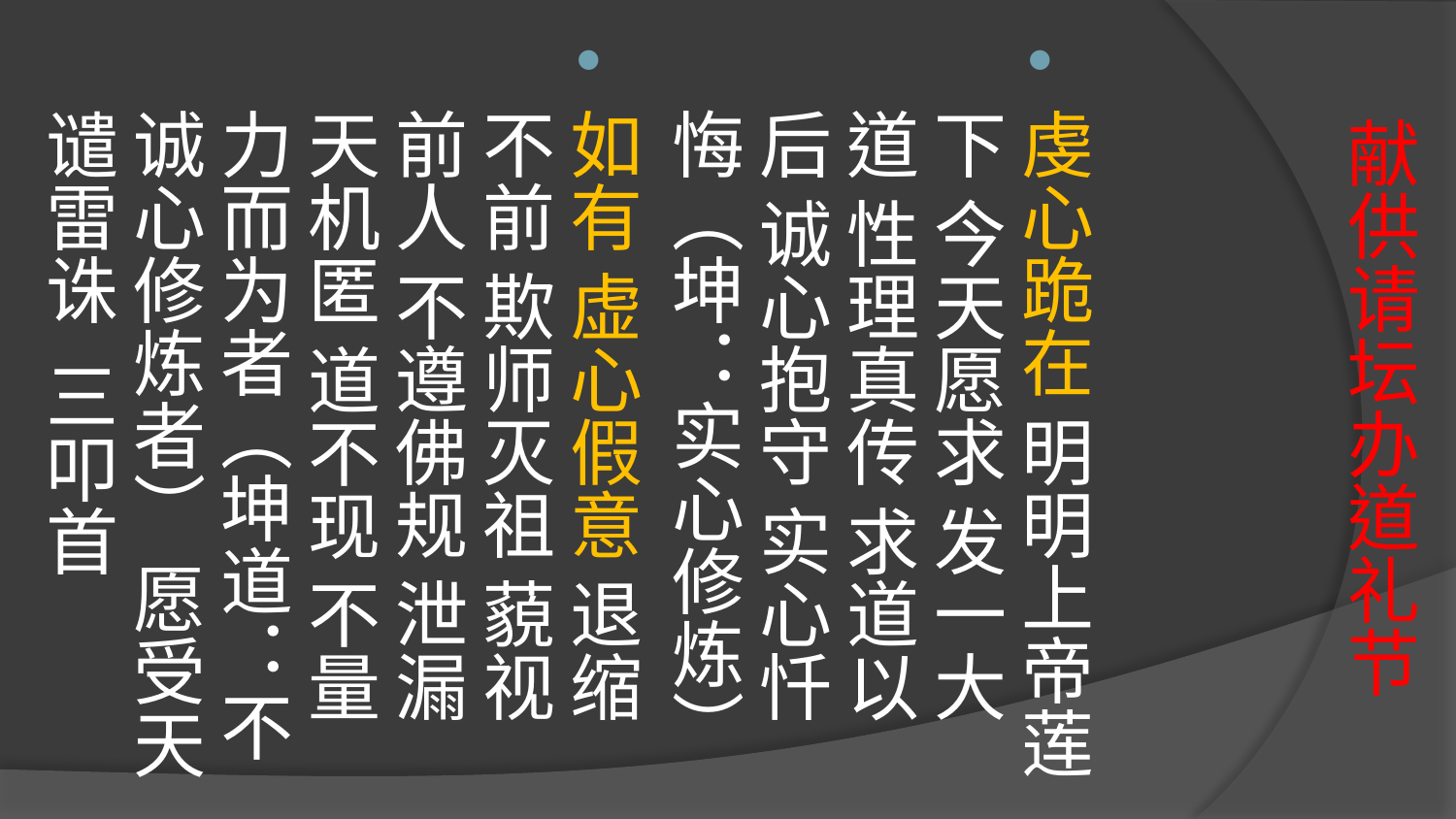

# 献供请坛办道礼节
虔心跪在 明明上帝莲下 今天愿求 发一大道 性理真传 求道以后 诚心抱守 实心忏悔（坤：实心修炼）
如有 虚心假意 退缩不前 欺师灭祖 藐视前人 不遵佛规 泄漏天机匿 道不现 不量力而为者（坤道：不诚心修炼者） 愿受天谴雷诛  三叩首